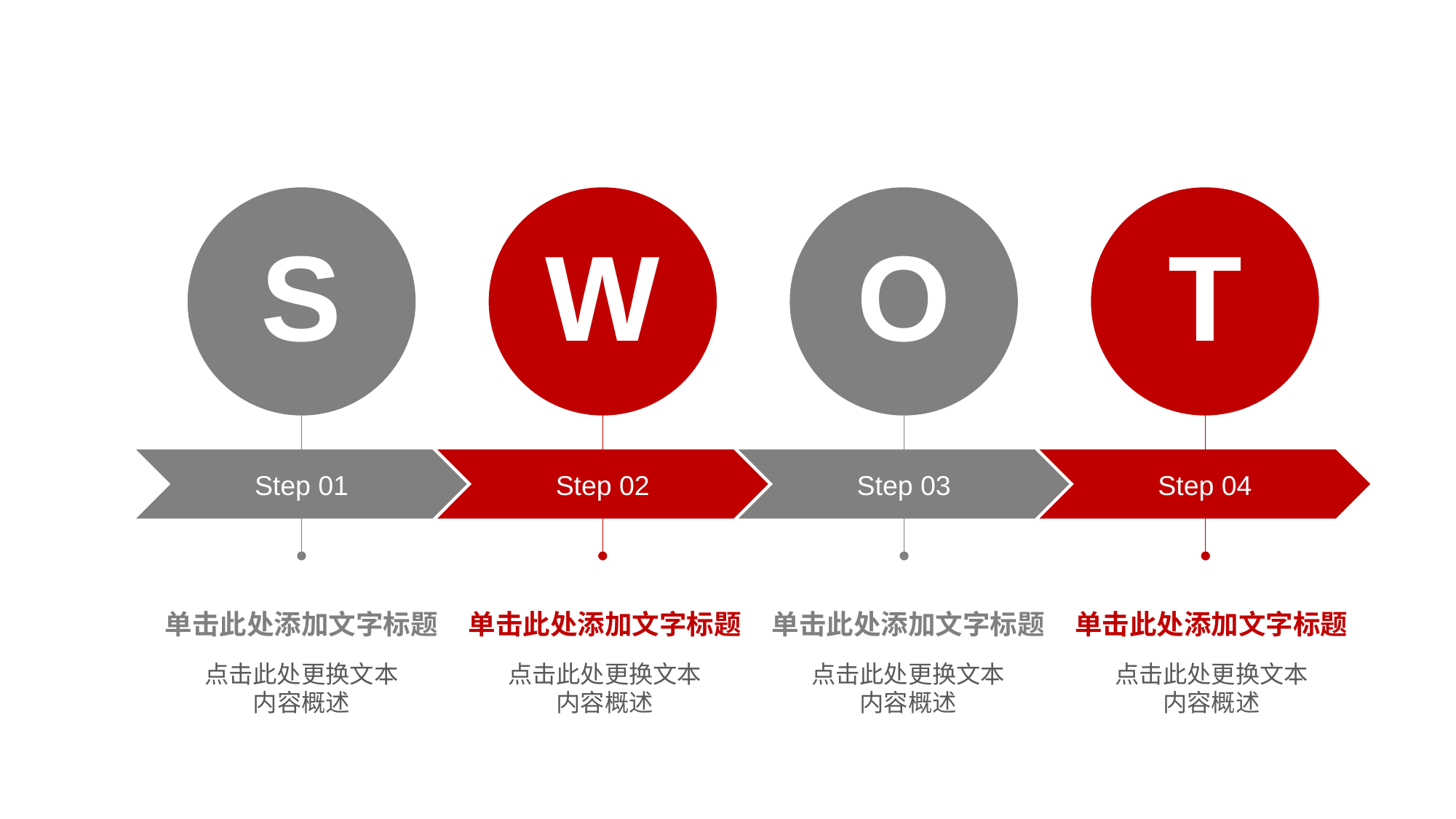

S
单击此处添加文字标题
点击此处更换文本
内容概述

W
单击此处添加文字标题
点击此处更换文本
内容概述

O
单击此处添加文字标题
点击此处更换文本
内容概述

T
单击此处添加文字标题
点击此处更换文本
内容概述
Step 04
Step 03
Step 02
Step 01